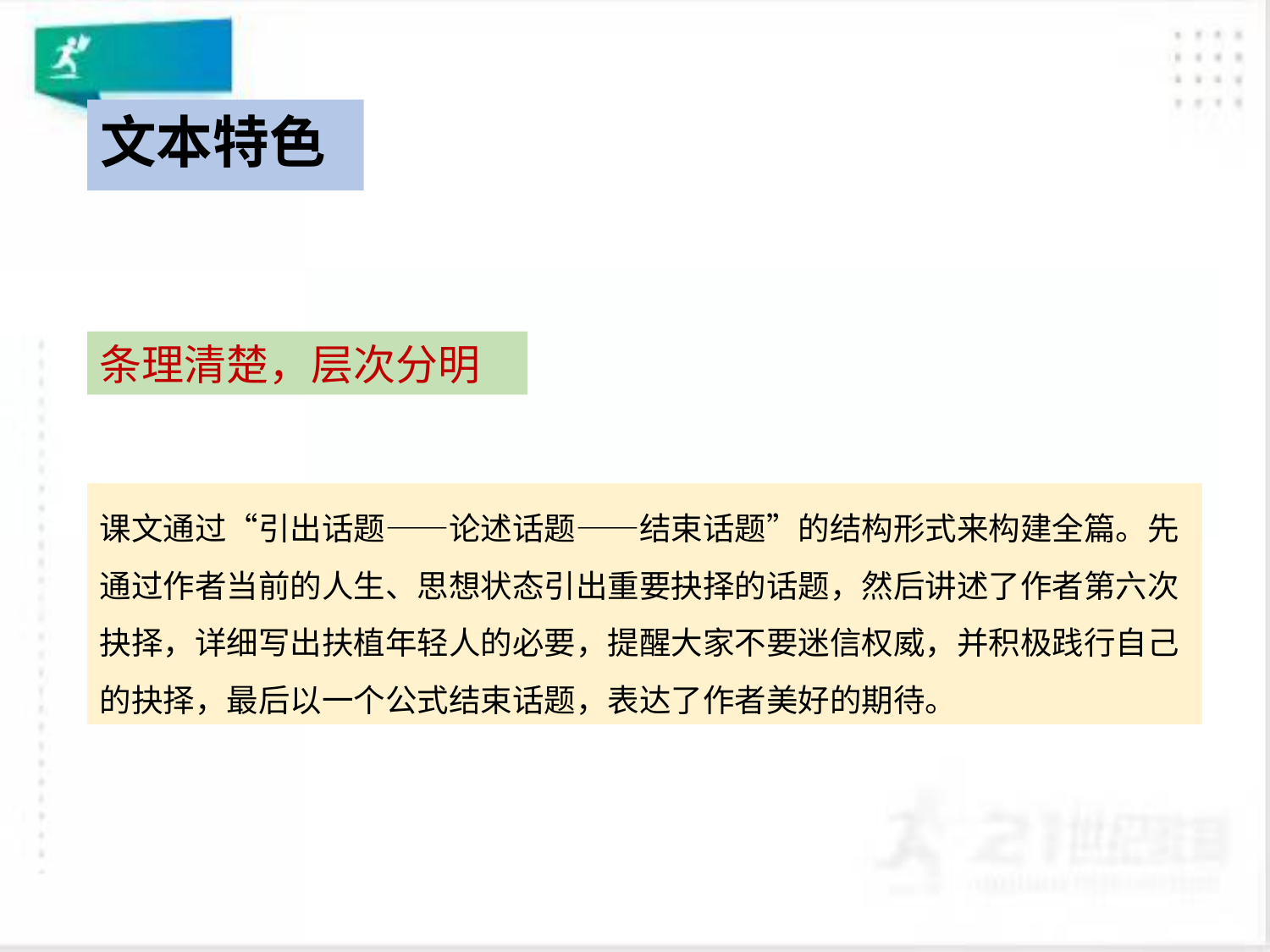

# 文本特色
条理清楚，层次分明
课文通过“引出话题——论述话题——结束话题”的结构形式来构建全篇。先通过作者当前的人生、思想状态引出重要抉择的话题，然后讲述了作者第六次抉择，详细写出扶植年轻人的必要，提醒大家不要迷信权威，并积极践行自己的抉择，最后以一个公式结束话题，表达了作者美好的期待。